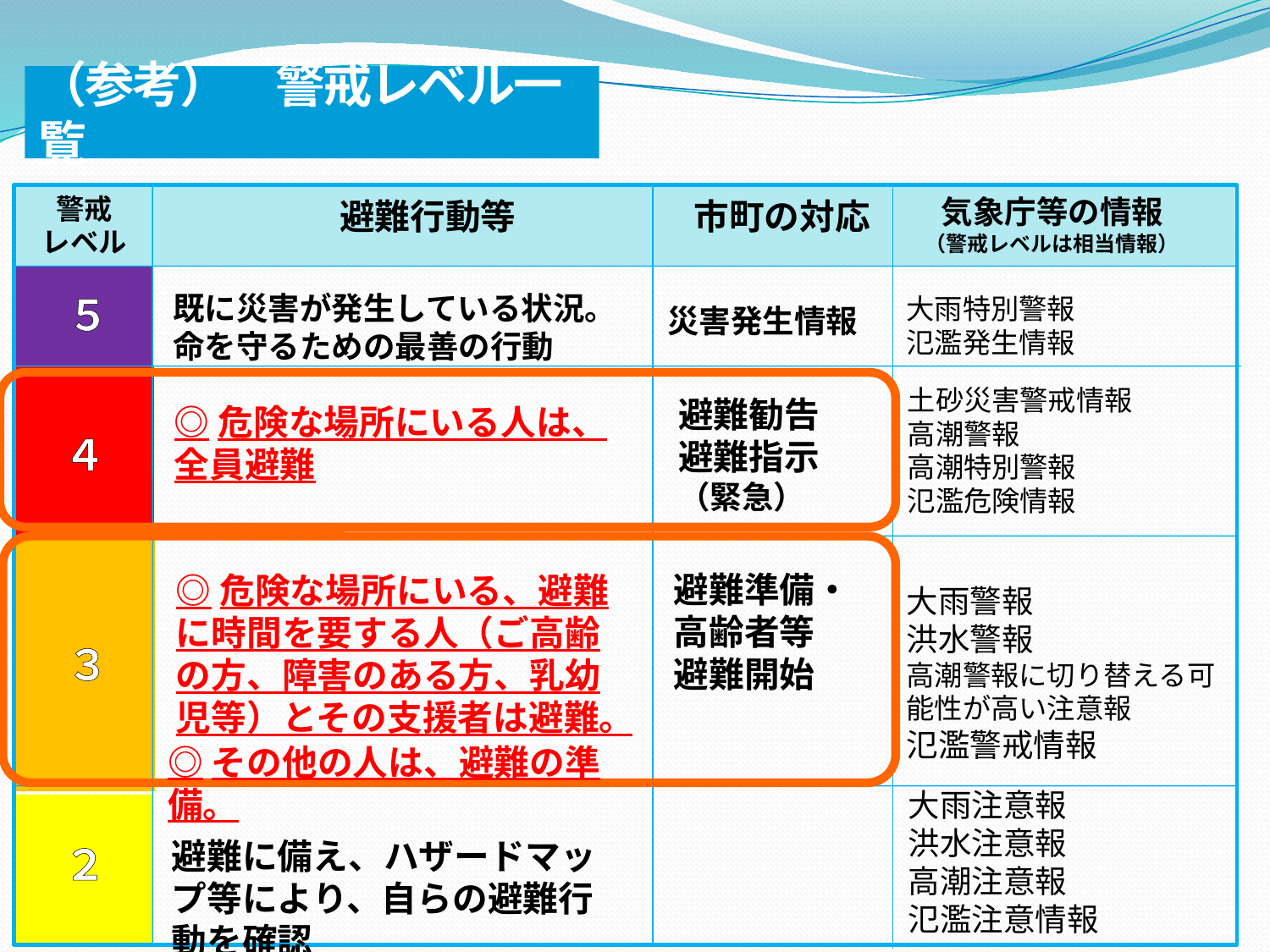

（参考）　警戒レベル一覧

警戒
レベル
避難行動等
市町の対応
気象庁等の情報
（警戒レベルは相当情報）

５
４
３
２

大雨注意報
洪水注意報
高潮注意報
氾濫注意情報
大雨特別警報
氾濫発生情報
土砂災害警戒情報
高潮警報
高潮特別警報
氾濫危険情報
大雨警報
洪水警報
高潮警報に切り替える可能性が高い注意報
氾濫警戒情報
既に災害が発生している状況。
命を守るための最善の行動
◎危険な場所にいる人は、
全員避難
◎その他の人は、避難の準備。
避難に備え、ハザードマップ等により、自らの避難行動を確認
◎危険な場所にいる、避難に時間を要する人（ご高齢の方、障害のある方、乳幼児等）とその支援者は避難。
災害発生情報

避難勧告
避難指示
（緊急）

避難準備・高齢者等
避難開始